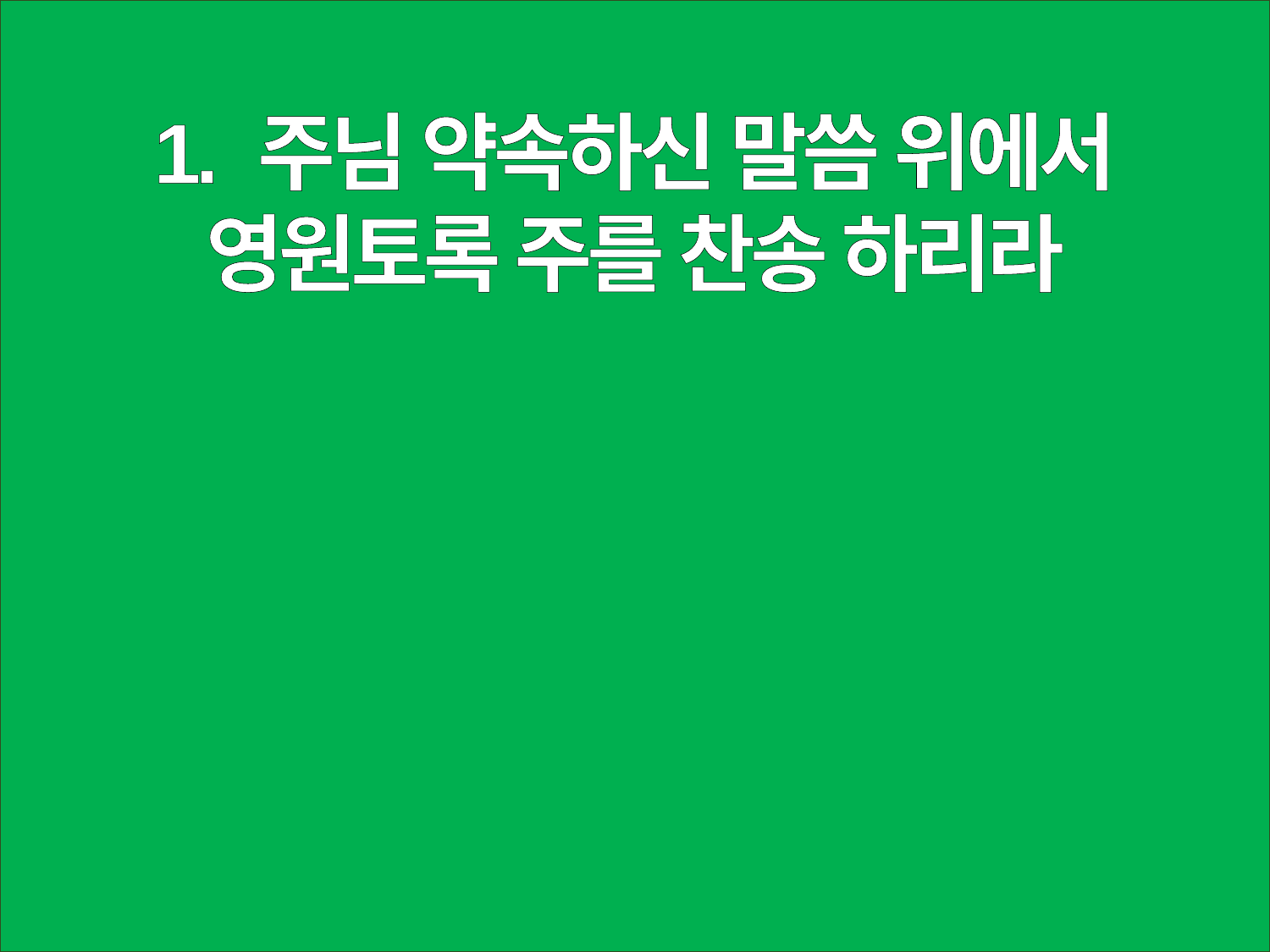

1. 주님 약속하신 말씀 위에서
영원토록 주를 찬송 하리라